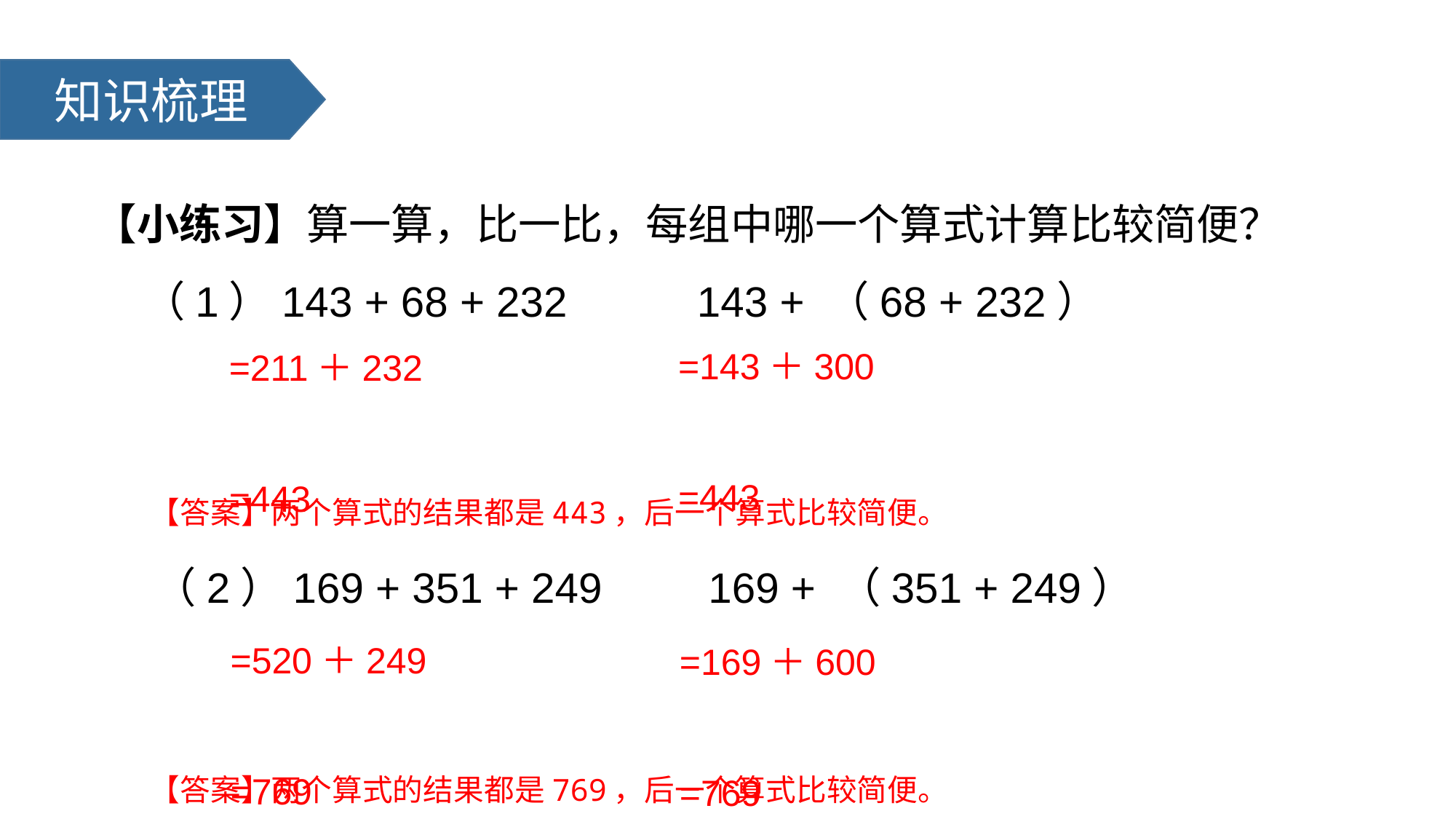

知识梳理
【小练习】算一算，比一比，每组中哪一个算式计算比较简便？
    （1）143 + 68 + 232           143 + （68 + 232）
=143＋300
=443
=211＋232
=443
【答案】两个算式的结果都是443，后一个算式比较简便。
 （2）169 + 351 + 249         169 + （351 + 249）
=520＋249
=769
=169＋600
=769
【答案】两个算式的结果都是769，后一个算式比较简便。